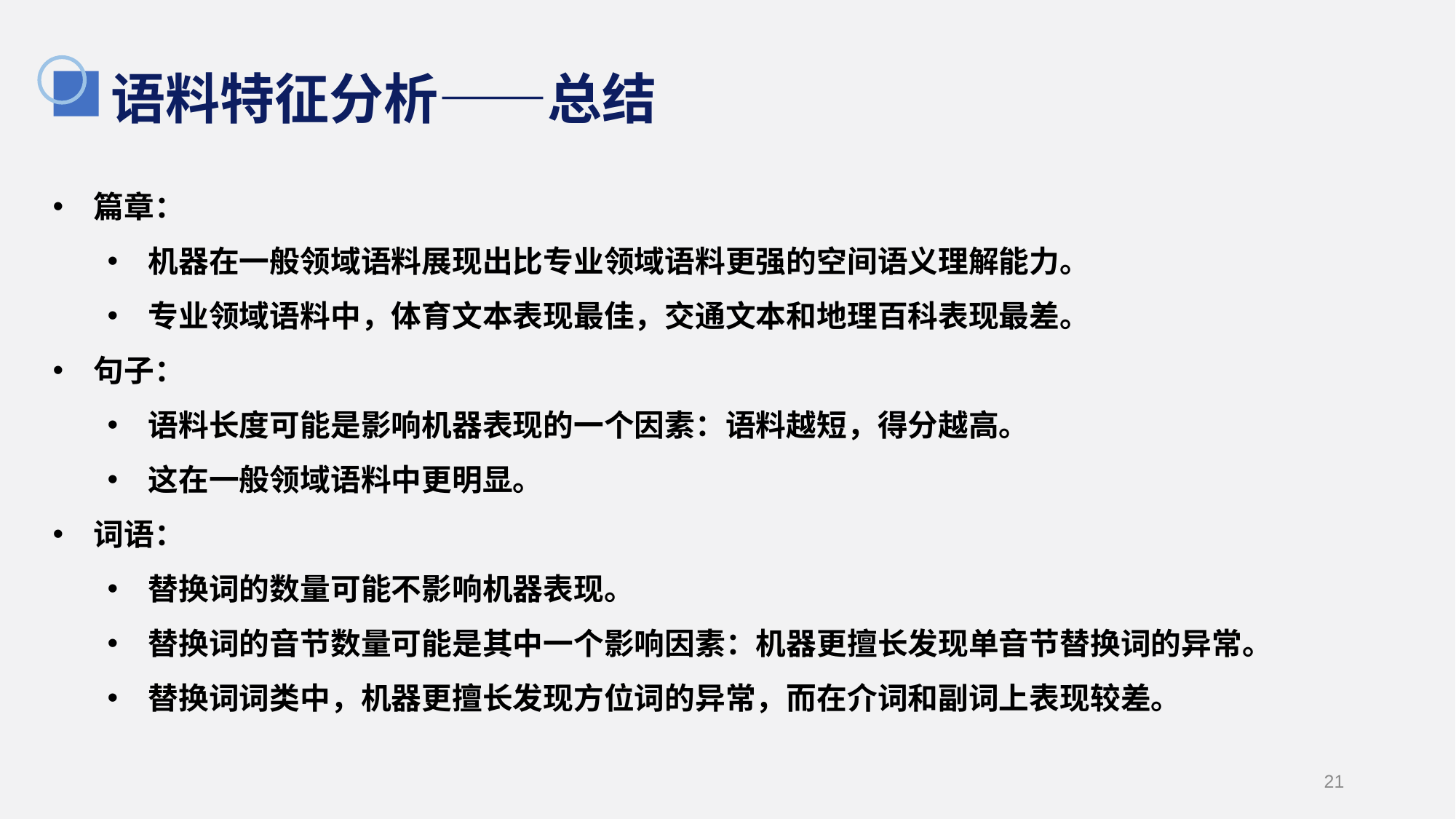

# 语料特征分析——总结
篇章：
机器在一般领域语料展现出比专业领域语料更强的空间语义理解能力。
专业领域语料中，体育文本表现最佳，交通文本和地理百科表现最差。
句子：
语料长度可能是影响机器表现的一个因素：语料越短，得分越高。
这在一般领域语料中更明显。
词语：
替换词的数量可能不影响机器表现。
替换词的音节数量可能是其中一个影响因素：机器更擅长发现单音节替换词的异常。
替换词词类中，机器更擅长发现方位词的异常，而在介词和副词上表现较差。
21